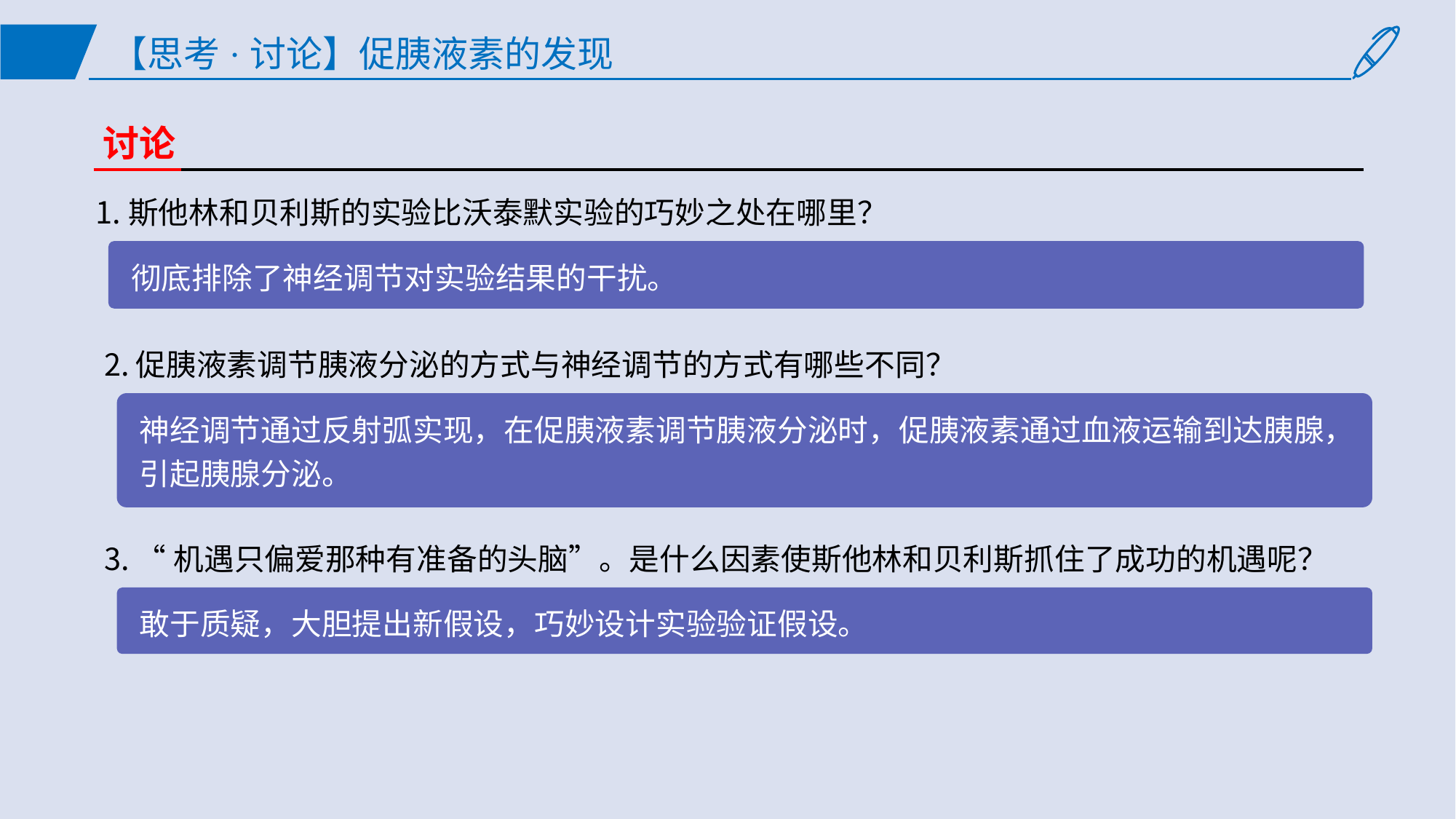

# 【思考·讨论】促胰液素的发现
讨论
斯他林和贝利斯的实验比沃泰默实验的巧妙之处在哪里？

彻底排除了神经调节对实验结果的干扰。
促胰液素调节胰液分泌的方式与神经调节的方式有哪些不同？

神经调节通过反射弧实现，在促胰液素调节胰液分泌时，促胰液素通过血液运输到达胰腺，引起胰腺分泌。
“机遇只偏爱那种有准备的头脑”。是什么因素使斯他林和贝利斯抓住了成功的机遇呢？

敢于质疑，大胆提出新假设，巧妙设计实验验证假设。